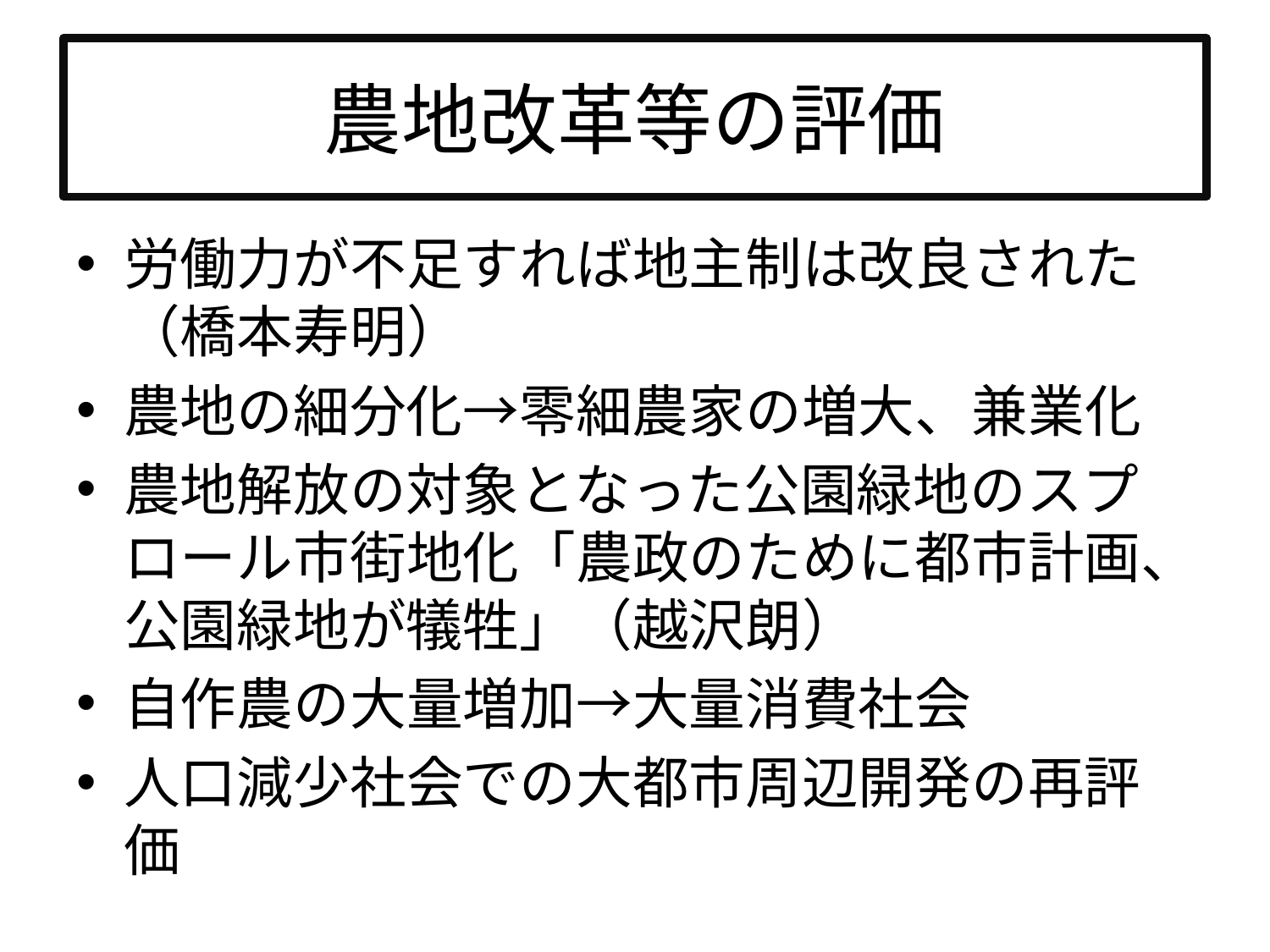

# 農地改革等の評価
労働力が不足すれば地主制は改良された（橋本寿明）
農地の細分化→零細農家の増大、兼業化
農地解放の対象となった公園緑地のスプロール市街地化「農政のために都市計画、公園緑地が犠牲」（越沢朗）
自作農の大量増加→大量消費社会
人口減少社会での大都市周辺開発の再評価